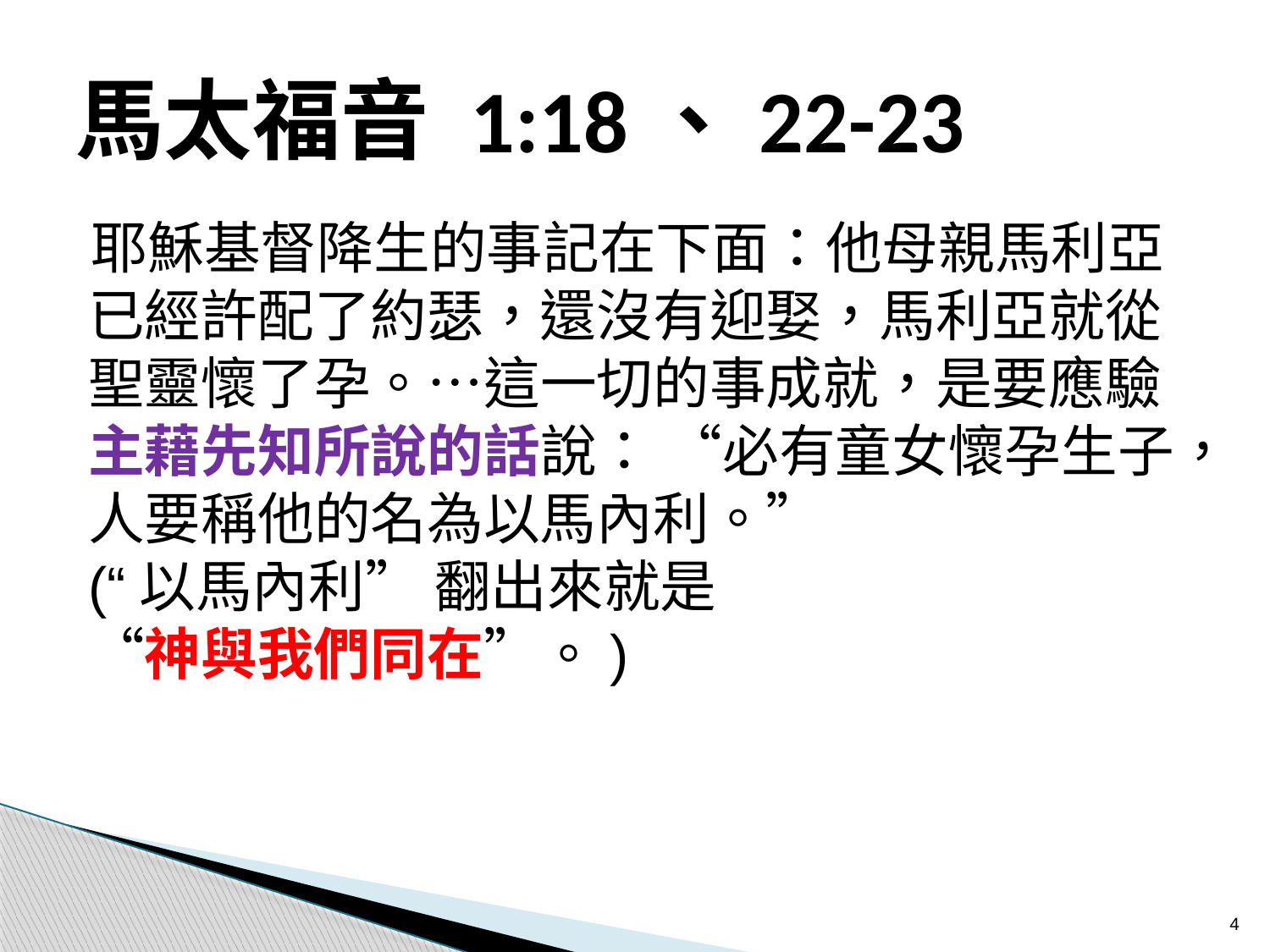

# 馬太福音 1:18、22-23
耶穌基督降生的事記在下面：他母親馬利亞已經許配了約瑟，還沒有迎娶，馬利亞就從聖靈懷了孕。…這一切的事成就，是要應驗主藉先知所說的話說： “必有童女懷孕生子，人要稱他的名為以馬內利。”
(“以馬內利” 翻出來就是
“神與我們同在”。)
4